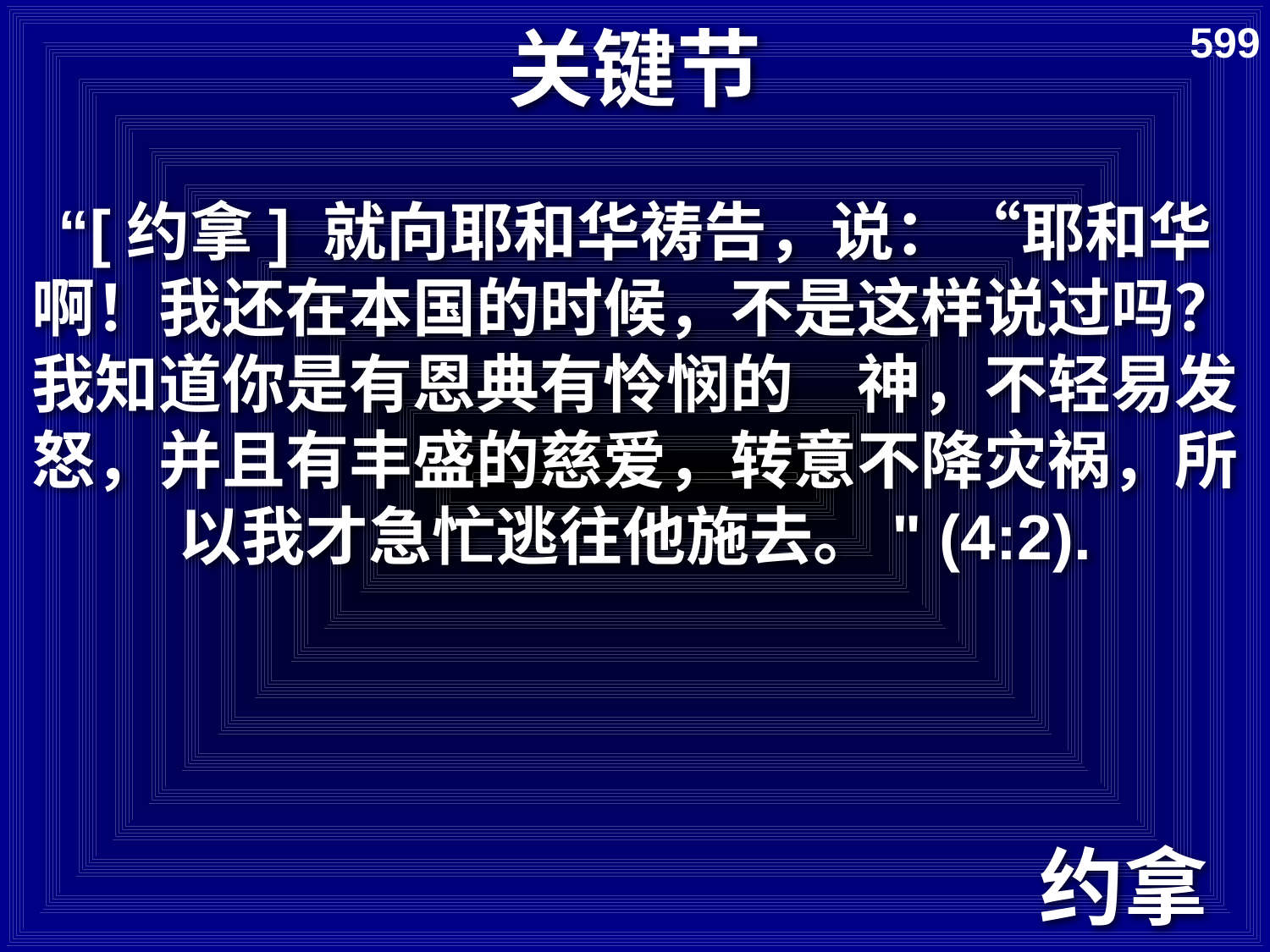

# 关键节
599

“[约拿] 就向耶和华祷告，说：“耶和华啊！我还在本国的时候，不是这样说过吗？我知道你是有恩典有怜悯的　神，不轻易发怒，并且有丰盛的慈爱，转意不降灾祸，所以我才急忙逃往他施去。" (4:2).
约拿